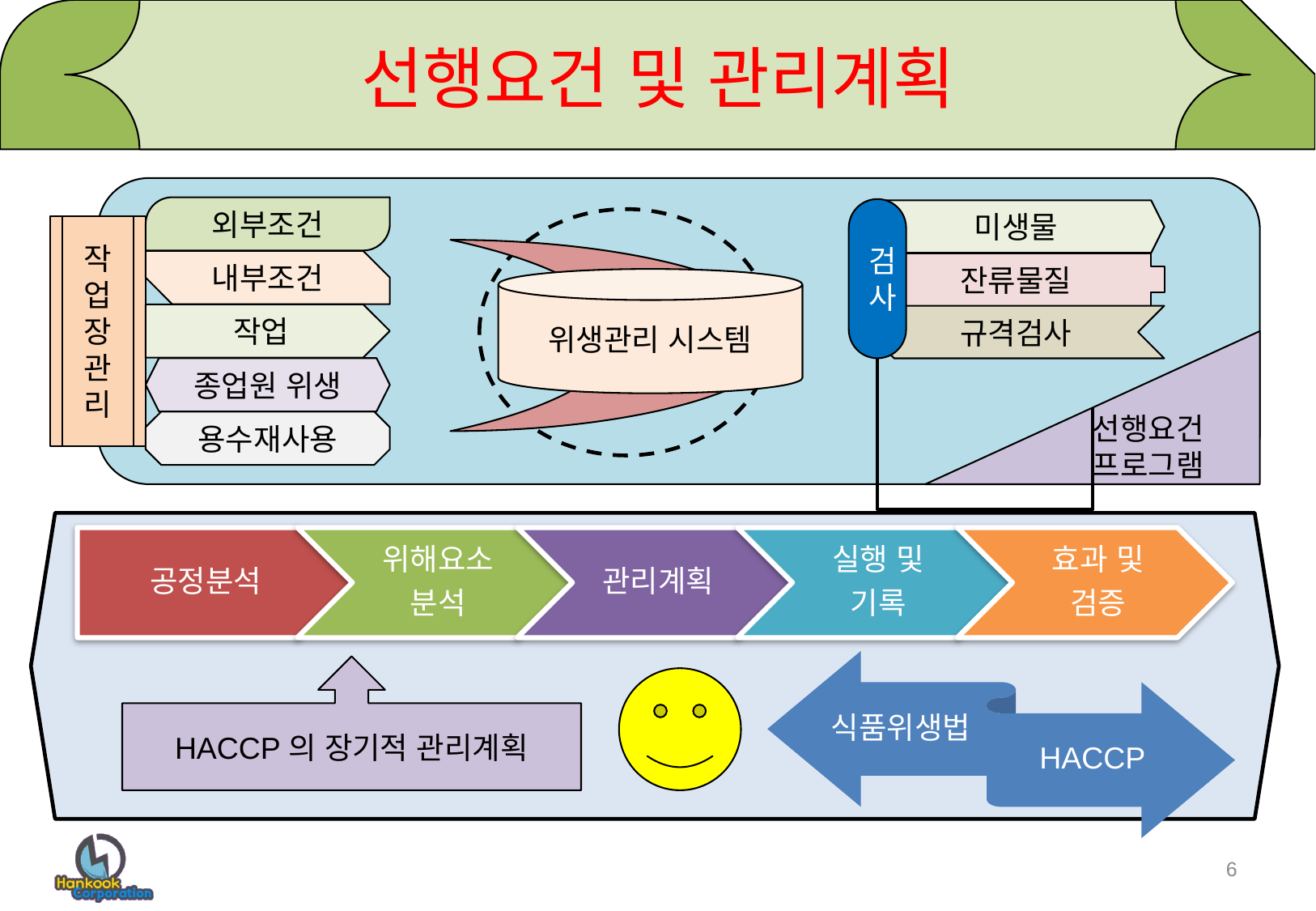

# 선행요건 및 관리계획

외부조건
검사
미생물

작업장관리

내부조건
잔류물질
위생관리 시스템
작업
규격검사
선행요건
프로그램
종업원 위생
용수재사용

공정분석
위해요소
분석
관리계획
실행 및
기록
효과 및
검증
식품위생법
HACCP
HACCP의 장기적 관리계획

6